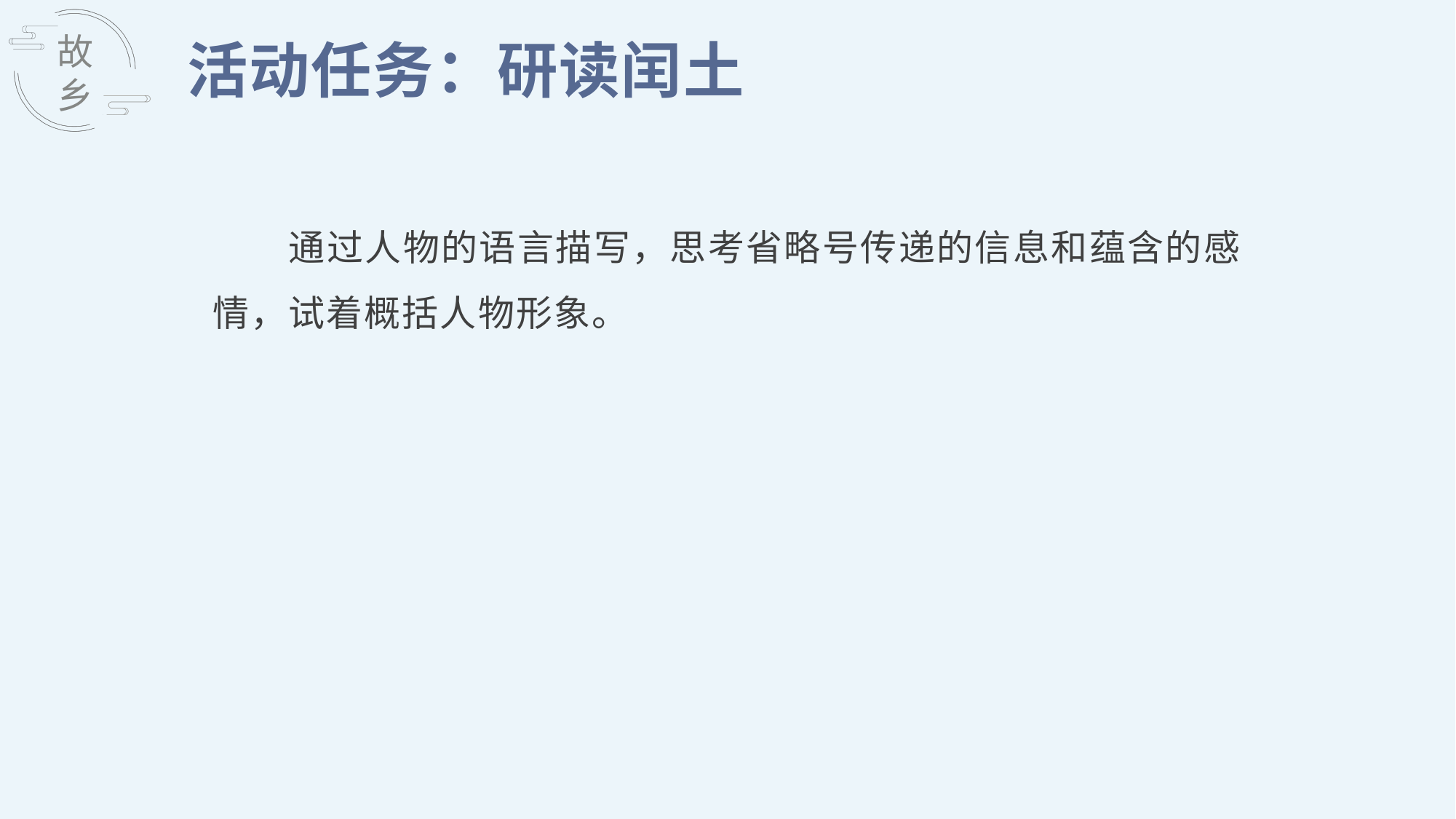

活动任务：研读闰土
通过人物的语言描写，思考省略号传递的信息和蕴含的感情，试着概括人物形象。